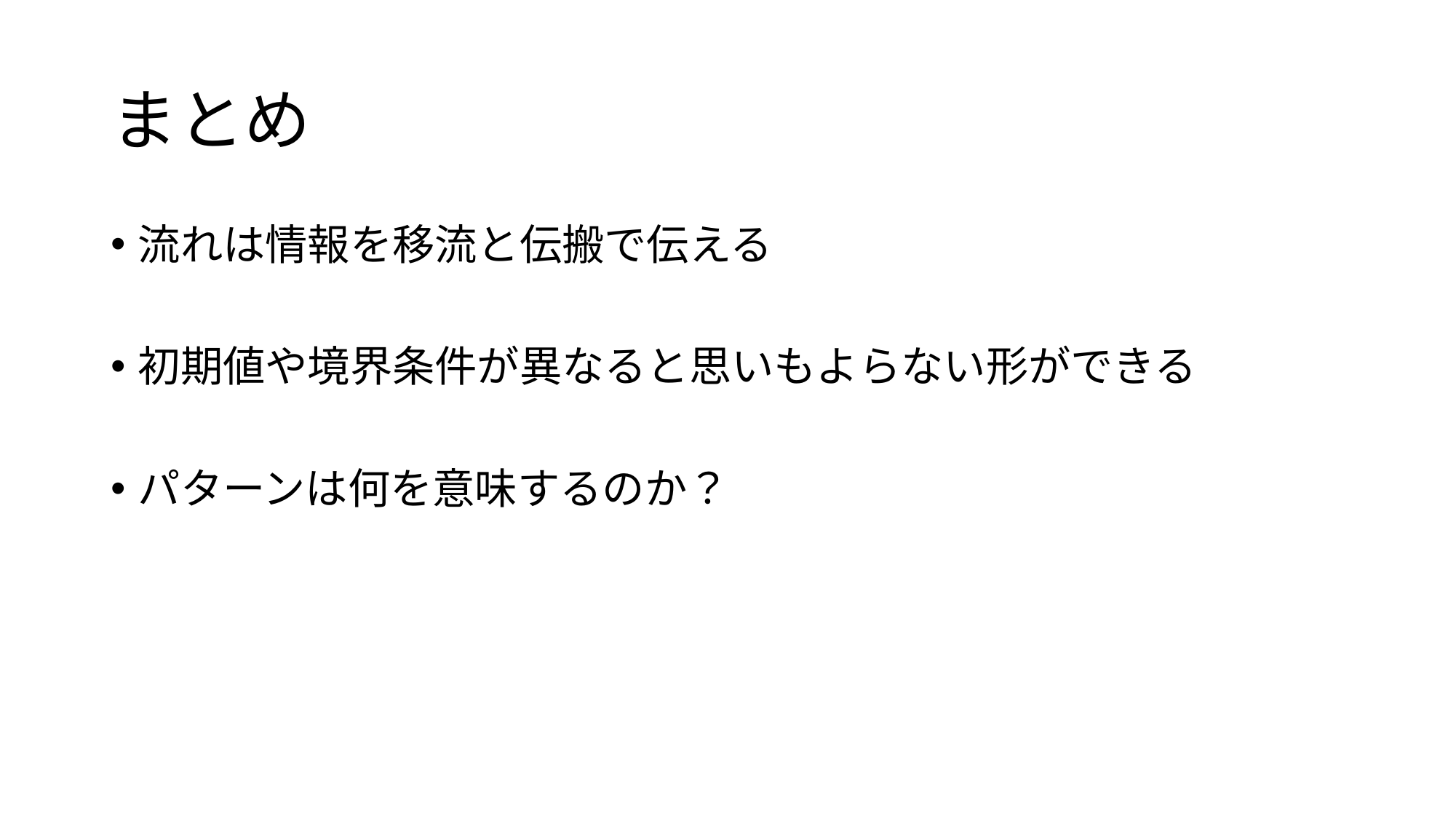

# まとめ
流れは情報を移流と伝搬で伝える

初期値や境界条件が異なると思いもよらない形ができる

パターンは何を意味するのか？